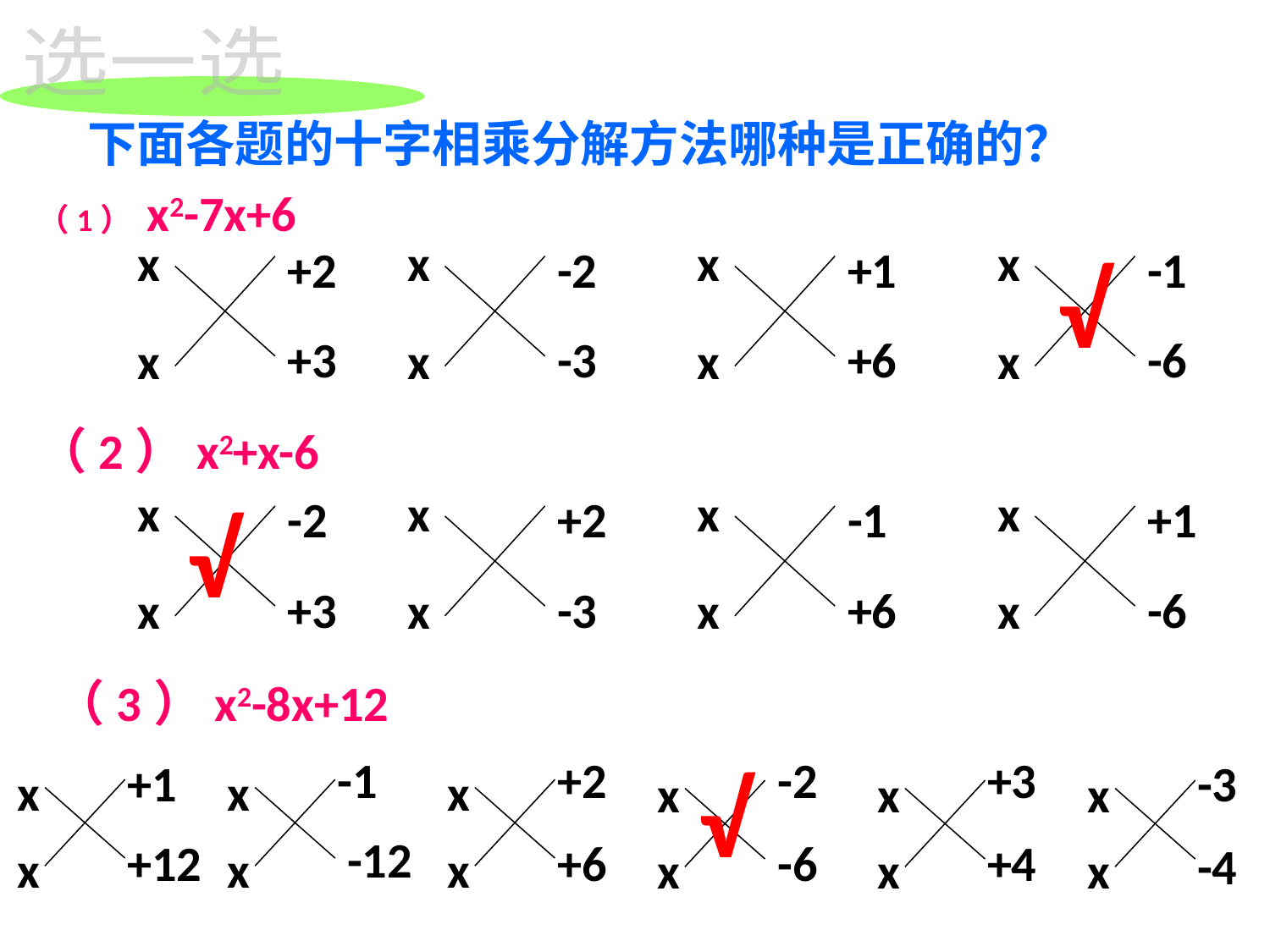

选一选

下面各题的十字相乘分解方法哪种是正确的？
（1） x2-7x+6
x
x

x
x

x
x

x
x

+2
-2
+1
-1
√
+3
-3
+6
-6
（2）x2+x-6
x
x

x
x

x
x

x
x

-2
+2
-1
+1
√
+3
-3
+6
-6
 （3）x2-8x+12
-1
+2
-2
+3
+1
√
-3
x
x

x
x

x
x

x
x

x
x

x
x

-12
+6
-6
+4
+12
-4